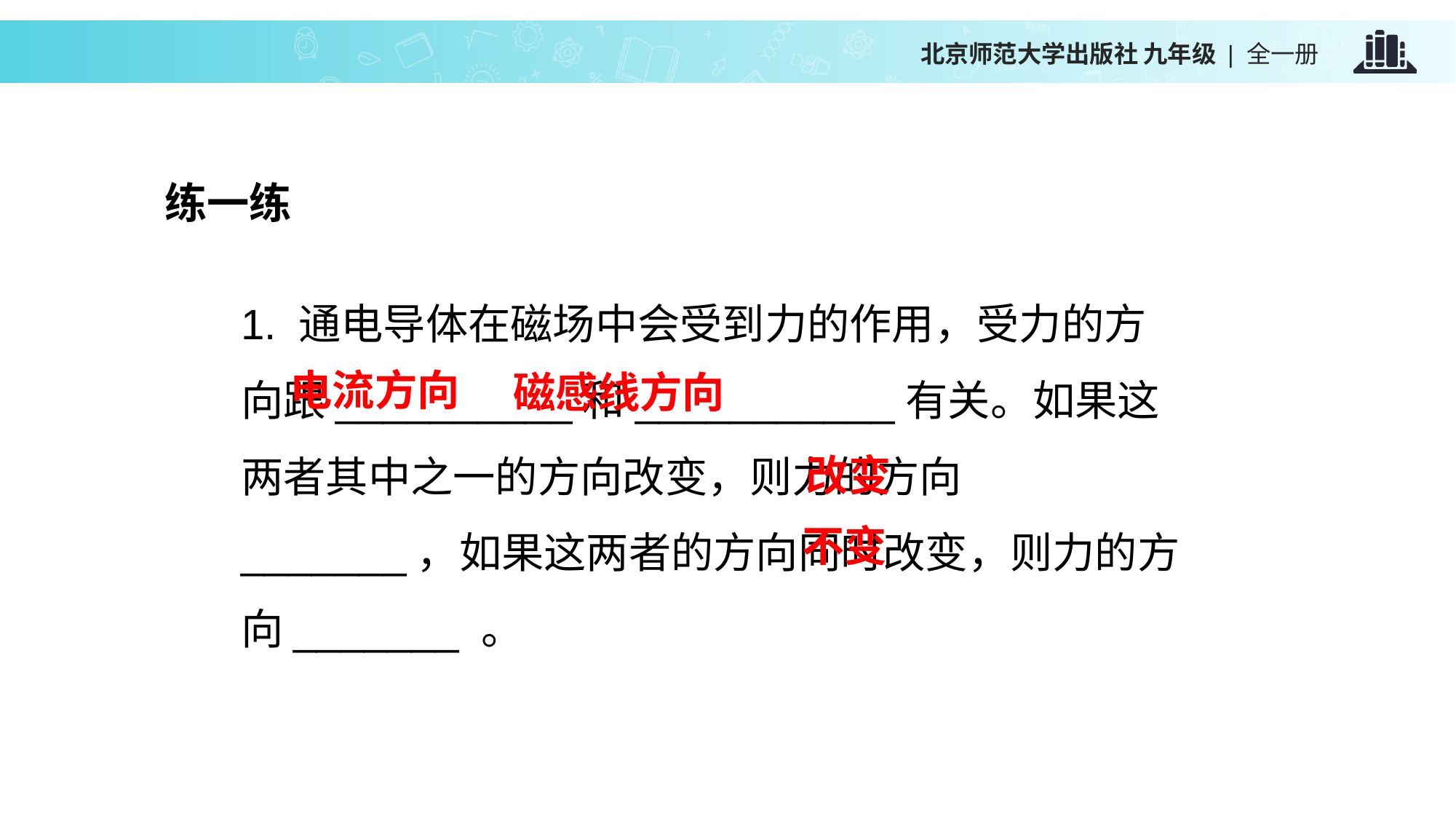

练一练
1. 通电导体在磁场中会受到力的作用，受力的方向跟__________和___________有关。如果这两者其中之一的方向改变，则力的方向_______，如果这两者的方向同时改变，则力的方向_______ 。
电流方向
磁感线方向
改变
不变